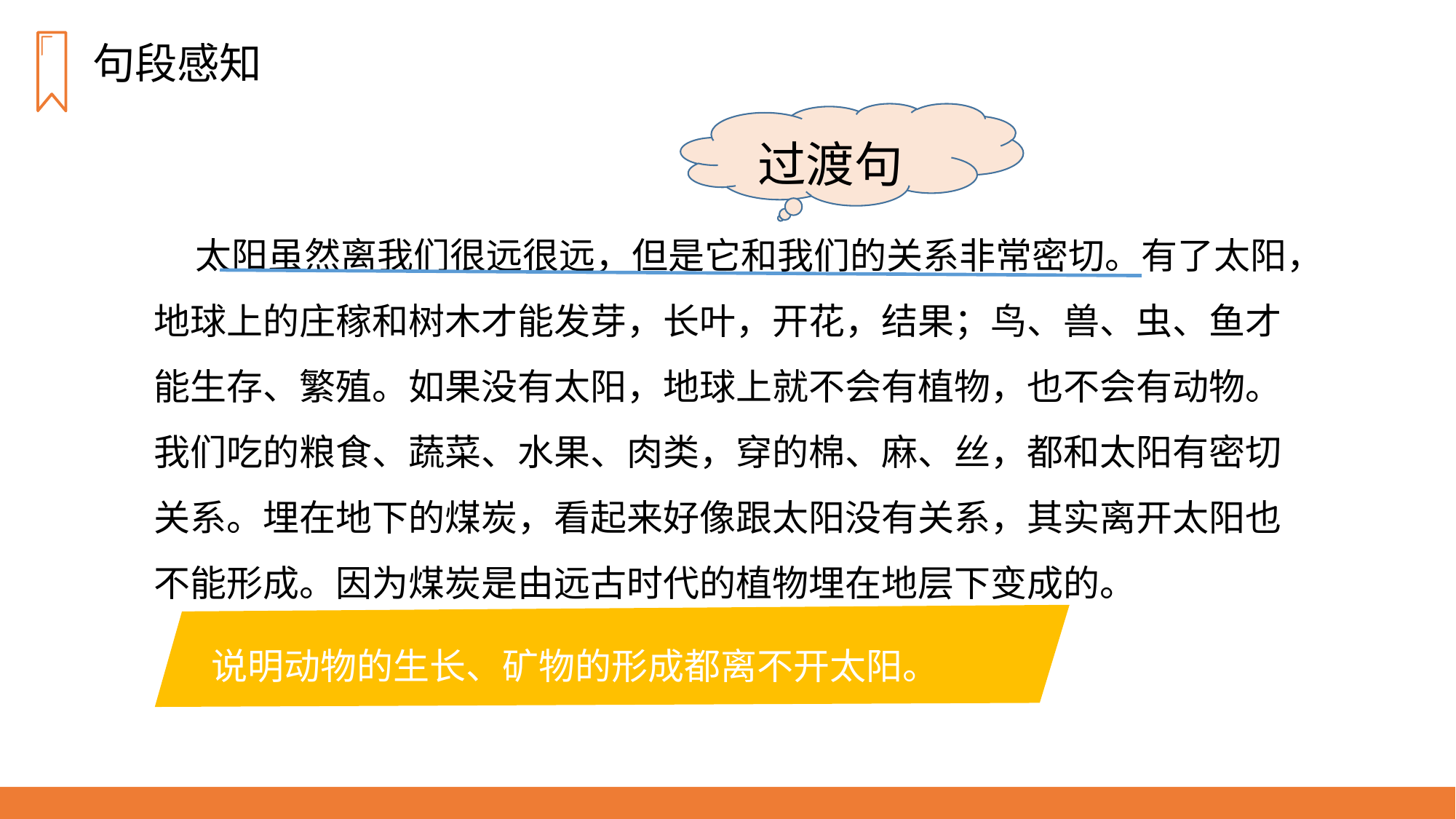

句段感知

过渡句
    太阳虽然离我们很远很远，但是它和我们的关系非常密切。有了太阳，地球上的庄稼和树木才能发芽，长叶，开花，结果；鸟、兽、虫、鱼才能生存、繁殖。如果没有太阳，地球上就不会有植物，也不会有动物。我们吃的粮食、蔬菜、水果、肉类，穿的棉、麻、丝，都和太阳有密切关系。埋在地下的煤炭，看起来好像跟太阳没有关系，其实离开太阳也不能形成。因为煤炭是由远古时代的植物埋在地层下变成的。

      说明动物的生长、矿物的形成都离不开太阳。